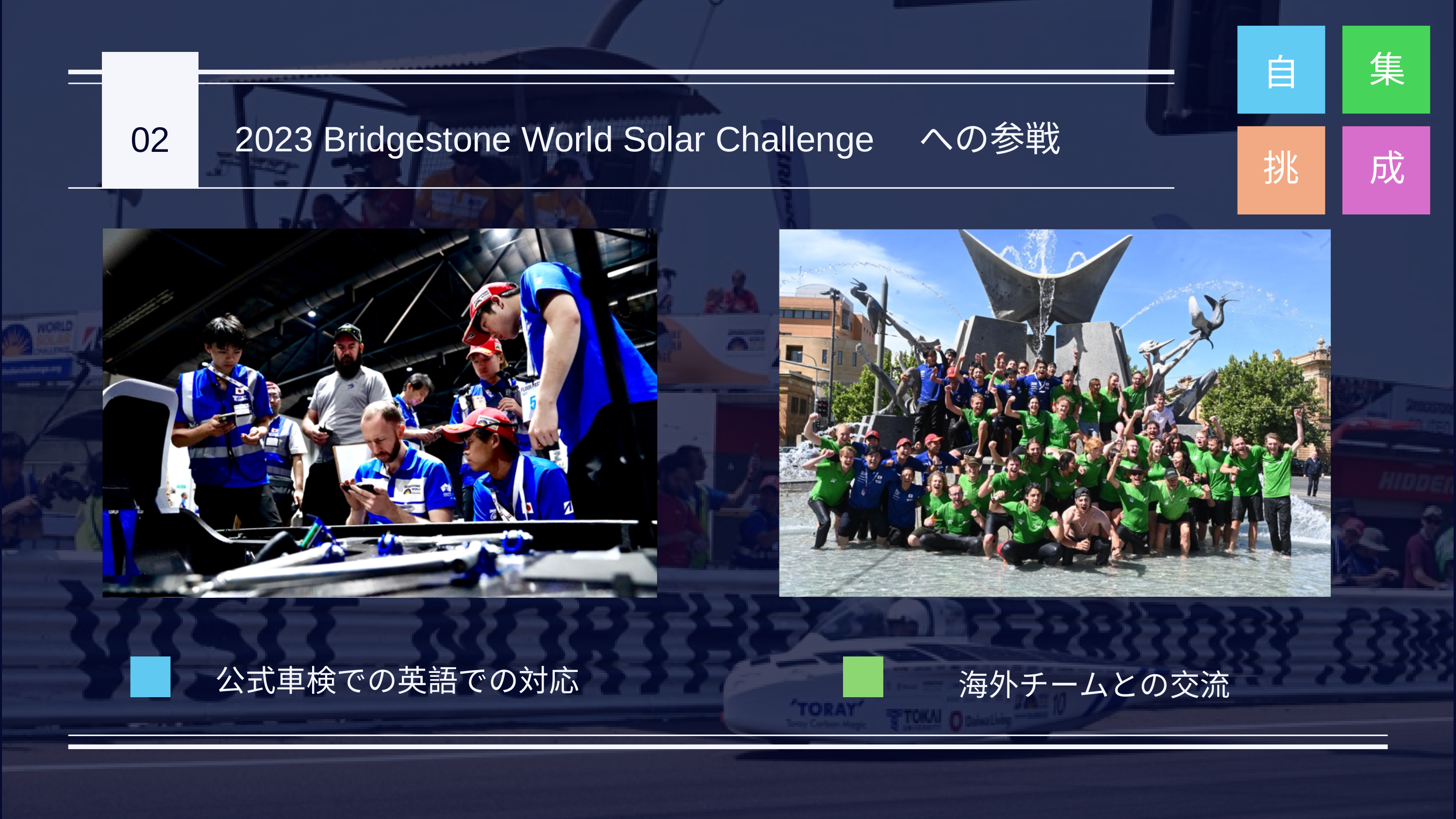

集
自

02
2023 Bridgestone World Solar Challenge　への参戦
挑
成

公式車検での英語での対応
海外チームとの交流